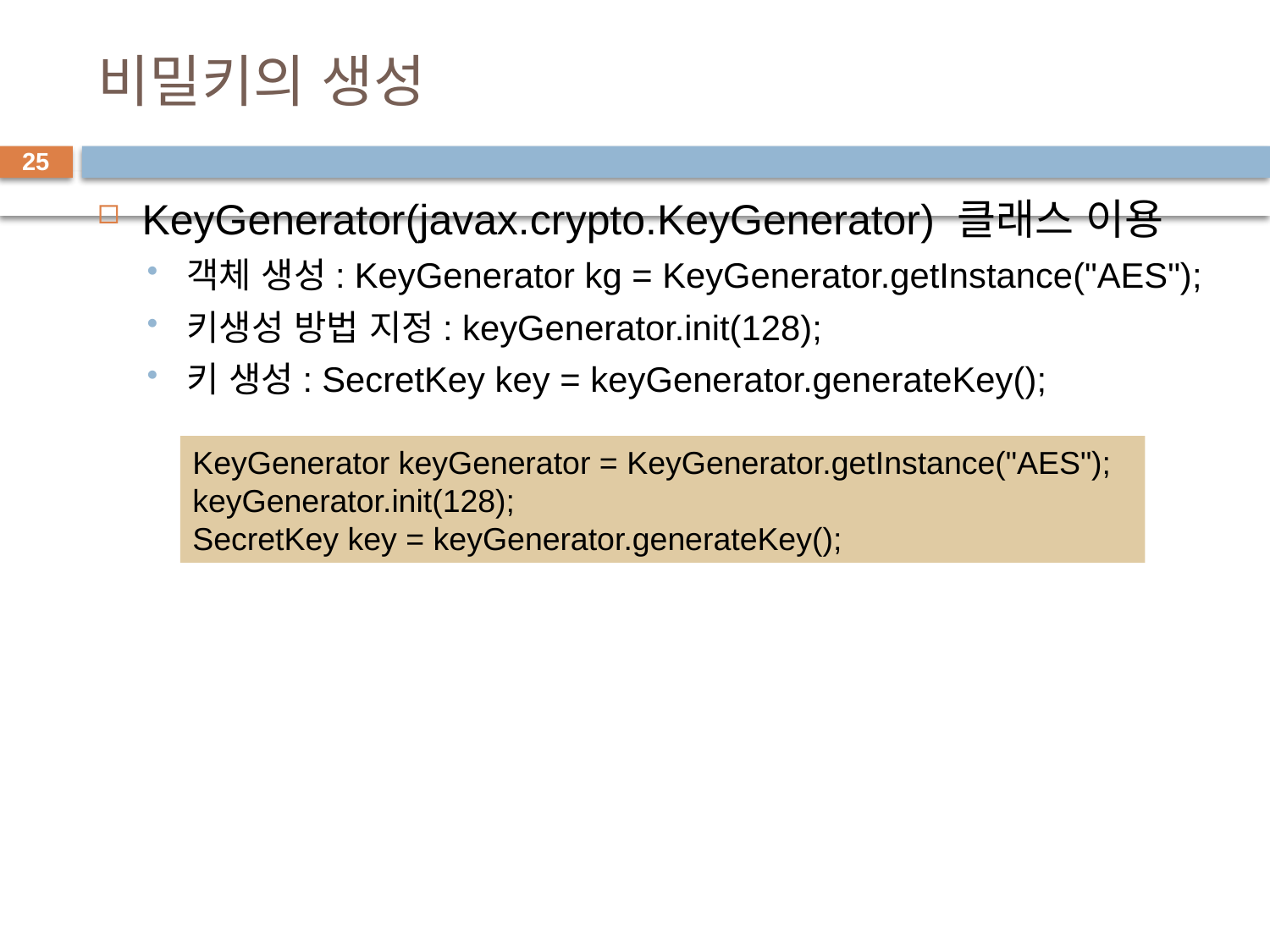

# 비밀키의 생성
25
KeyGenerator(javax.crypto.KeyGenerator) 클래스 이용
객체 생성: KeyGenerator kg = KeyGenerator.getInstance("AES");
키생성 방법 지정: keyGenerator.init(128);
키 생성: SecretKey key = keyGenerator.generateKey();
KeyGenerator keyGenerator = KeyGenerator.getInstance("AES");
keyGenerator.init(128);
SecretKey key = keyGenerator.generateKey();